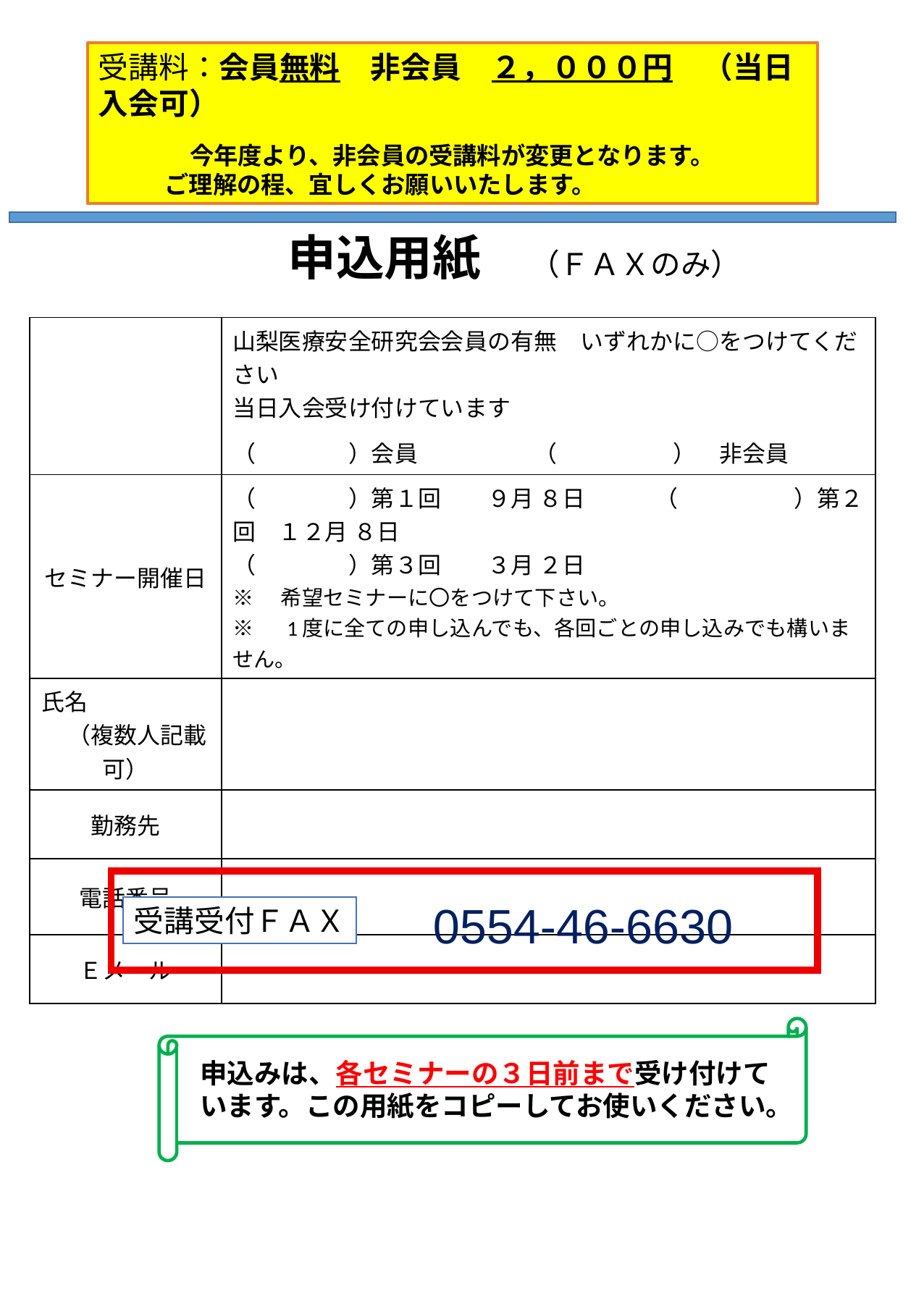

受講料：会員無料　非会員　２，０００円　（当日入会可）

今年度より、非会員の受講料が変更となります。
ご理解の程、宜しくお願いいたします。

申込用紙　（ＦＡＸのみ）
|  | 山梨医療安全研究会会員の有無　いずれかに○をつけてください 当日入会受け付けています （　　　　）会員　　　　　（　　　　　）　非会員 |
| --- | --- |
| セミナー開催日 | （　　　　）第１回　　９月 ８日　　　（　　　　　）第２回　１２月 ８日 （　　　　）第３回　　３月 ２日　　 ※　希望セミナーに〇をつけて下さい。　 ※　1度に全ての申し込んでも、各回ごとの申し込みでも構いません。 |
| 氏名 　　　　　　（複数人記載可） |  |
| 勤務先 |  |
| 電話番号 |  |
| Ｅメール |  |

 0554-46-6630
受講受付ＦＡＸ

申込みは、各セミナーの３日前まで受け付けています。この用紙をコピーしてお使いください。